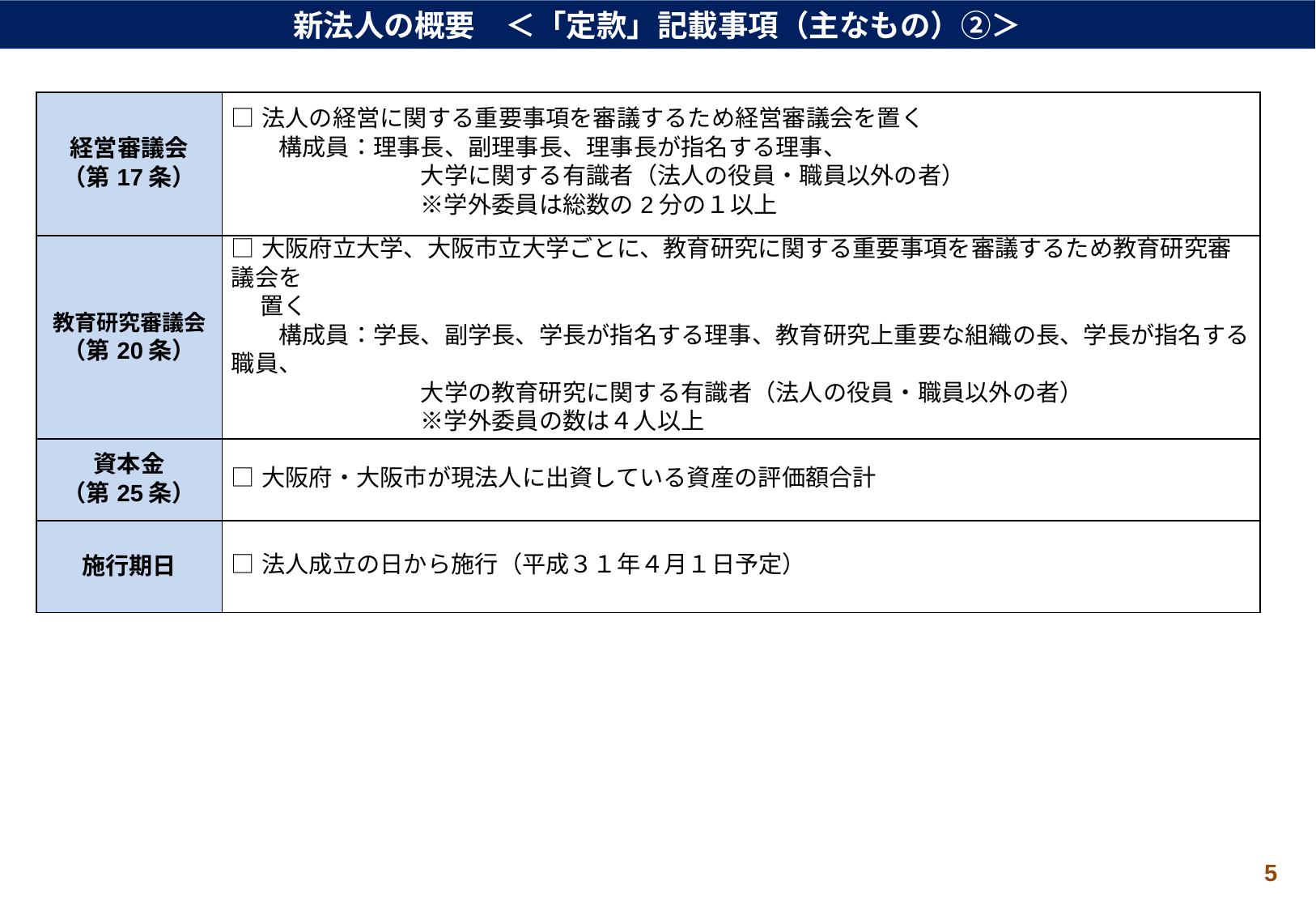

新法人の概要　＜「定款」記載事項（主なもの）②＞
| 経営審議会 （第17条） | □法人の経営に関する重要事項を審議するため経営審議会を置く 　　構成員：理事長、副理事長、理事長が指名する理事、 　　　　　　　　大学に関する有識者（法人の役員・職員以外の者） 　　　　　　　　※学外委員は総数の2分の１以上 |
| --- | --- |
| 教育研究審議会 （第20条） | □大阪府立大学、大阪市立大学ごとに、教育研究に関する重要事項を審議するため教育研究審議会を 　 置く 　　構成員：学長、副学長、学長が指名する理事、教育研究上重要な組織の長、学長が指名する職員、 　　　　　　　　大学の教育研究に関する有識者（法人の役員・職員以外の者） 　　　　　　　　※学外委員の数は４人以上 |
| 資本金 （第25条） | □大阪府・大阪市が現法人に出資している資産の評価額合計 |
| 施行期日 | □法人成立の日から施行（平成３１年４月１日予定） |
5